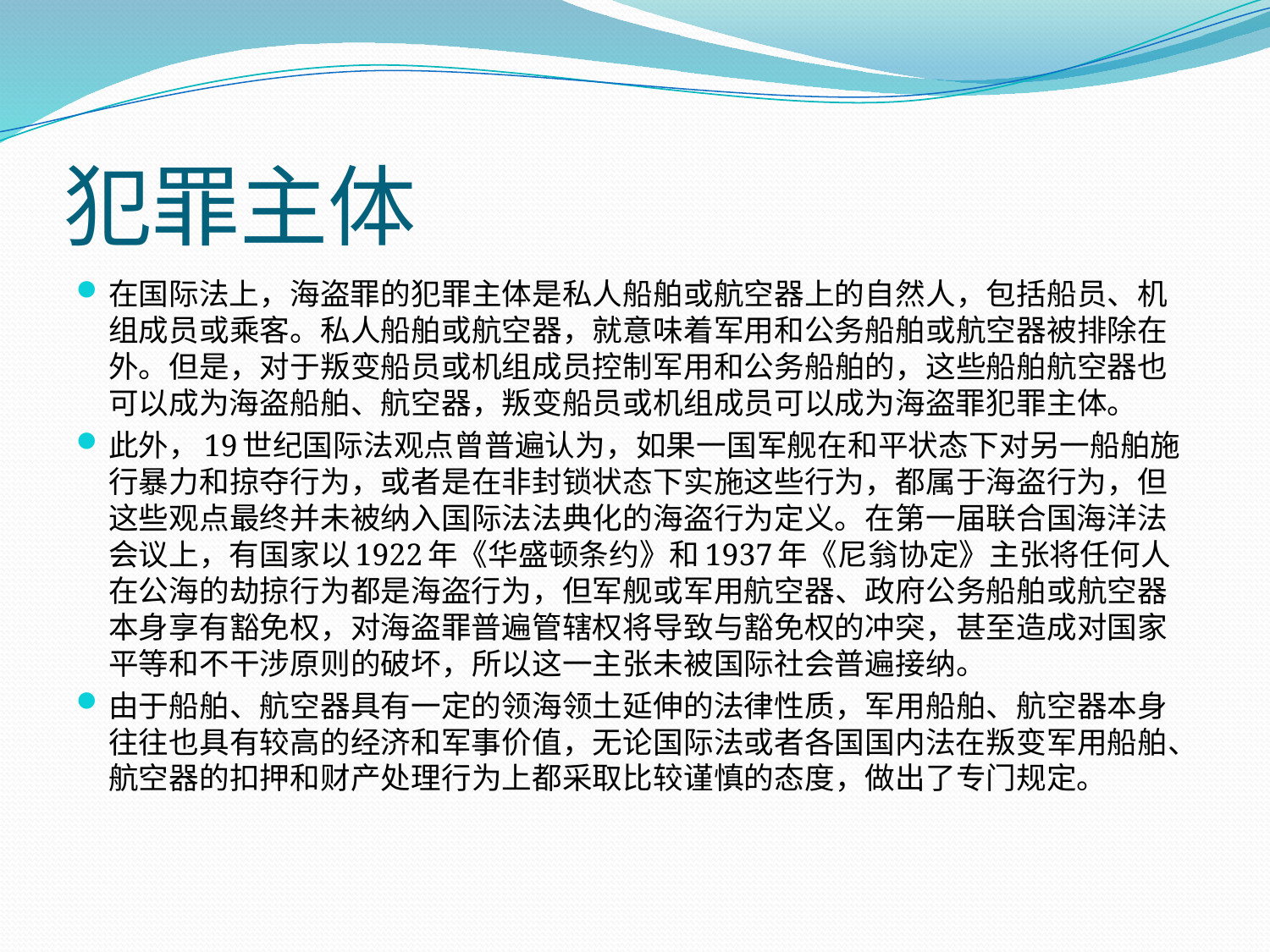

# 犯罪主体
在国际法上，海盗罪的犯罪主体是私人船舶或航空器上的自然人，包括船员、机组成员或乘客。私人船舶或航空器，就意味着军用和公务船舶或航空器被排除在外。但是，对于叛变船员或机组成员控制军用和公务船舶的，这些船舶航空器也可以成为海盗船舶、航空器，叛变船员或机组成员可以成为海盗罪犯罪主体。
此外，19世纪国际法观点曾普遍认为，如果一国军舰在和平状态下对另一船舶施行暴力和掠夺行为，或者是在非封锁状态下实施这些行为，都属于海盗行为，但这些观点最终并未被纳入国际法法典化的海盗行为定义。在第一届联合国海洋法会议上，有国家以1922年《华盛顿条约》和1937年《尼翁协定》主张将任何人在公海的劫掠行为都是海盗行为，但军舰或军用航空器、政府公务船舶或航空器本身享有豁免权，对海盗罪普遍管辖权将导致与豁免权的冲突，甚至造成对国家平等和不干涉原则的破坏，所以这一主张未被国际社会普遍接纳。
由于船舶、航空器具有一定的领海领土延伸的法律性质，军用船舶、航空器本身往往也具有较高的经济和军事价值，无论国际法或者各国国内法在叛变军用船舶、航空器的扣押和财产处理行为上都采取比较谨慎的态度，做出了专门规定。